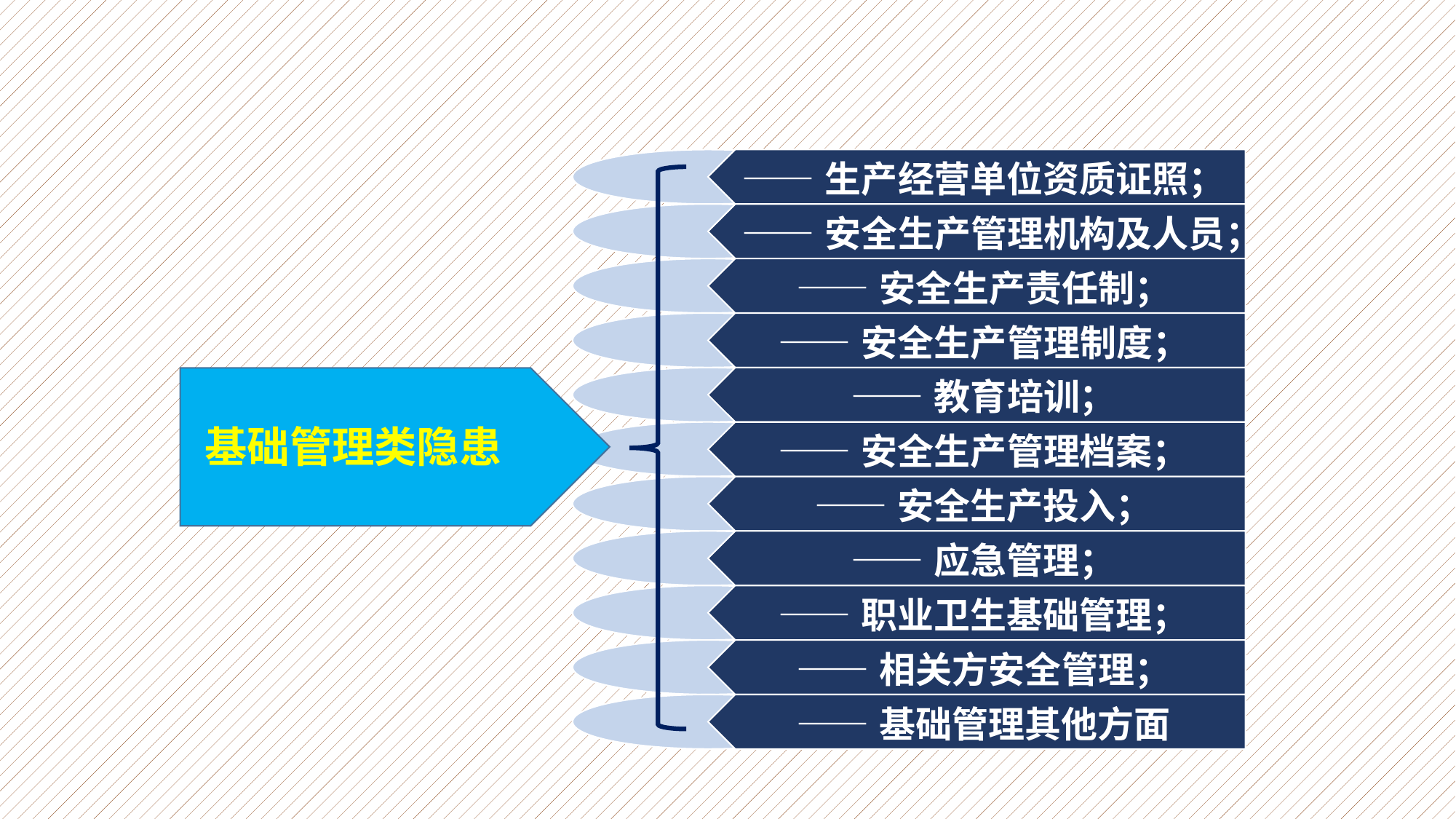

——生产经营单位资质证照；
——安全生产管理机构及人员；
——安全生产责任制；
——安全生产管理制度；
——教育培训；
——安全生产管理档案；
——安全生产投入；
——应急管理；
——职业卫生基础管理；
——相关方安全管理；
——基础管理其他方面

基础管理类隐患